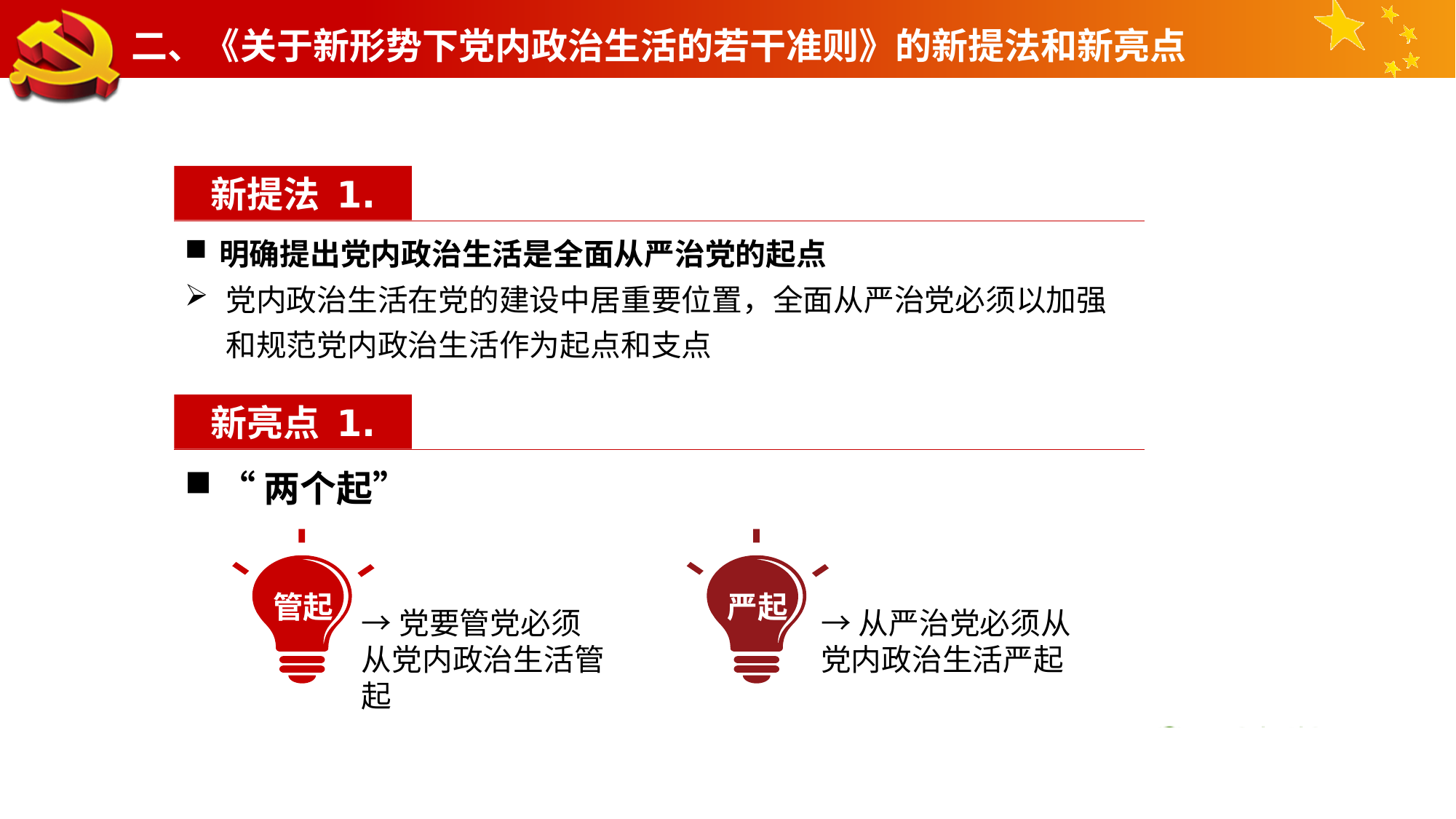

二、《关于新形势下党内政治生活的若干准则》的新提法和新亮点
新提法 1.
明确提出党内政治生活是全面从严治党的起点
党内政治生活在党的建设中居重要位置，全面从严治党必须以加强和规范党内政治生活作为起点和支点
新亮点 1.
“两个起”
管起
严起
→党要管党必须从党内政治生活管起
→从严治党必须从党内政治生活严起